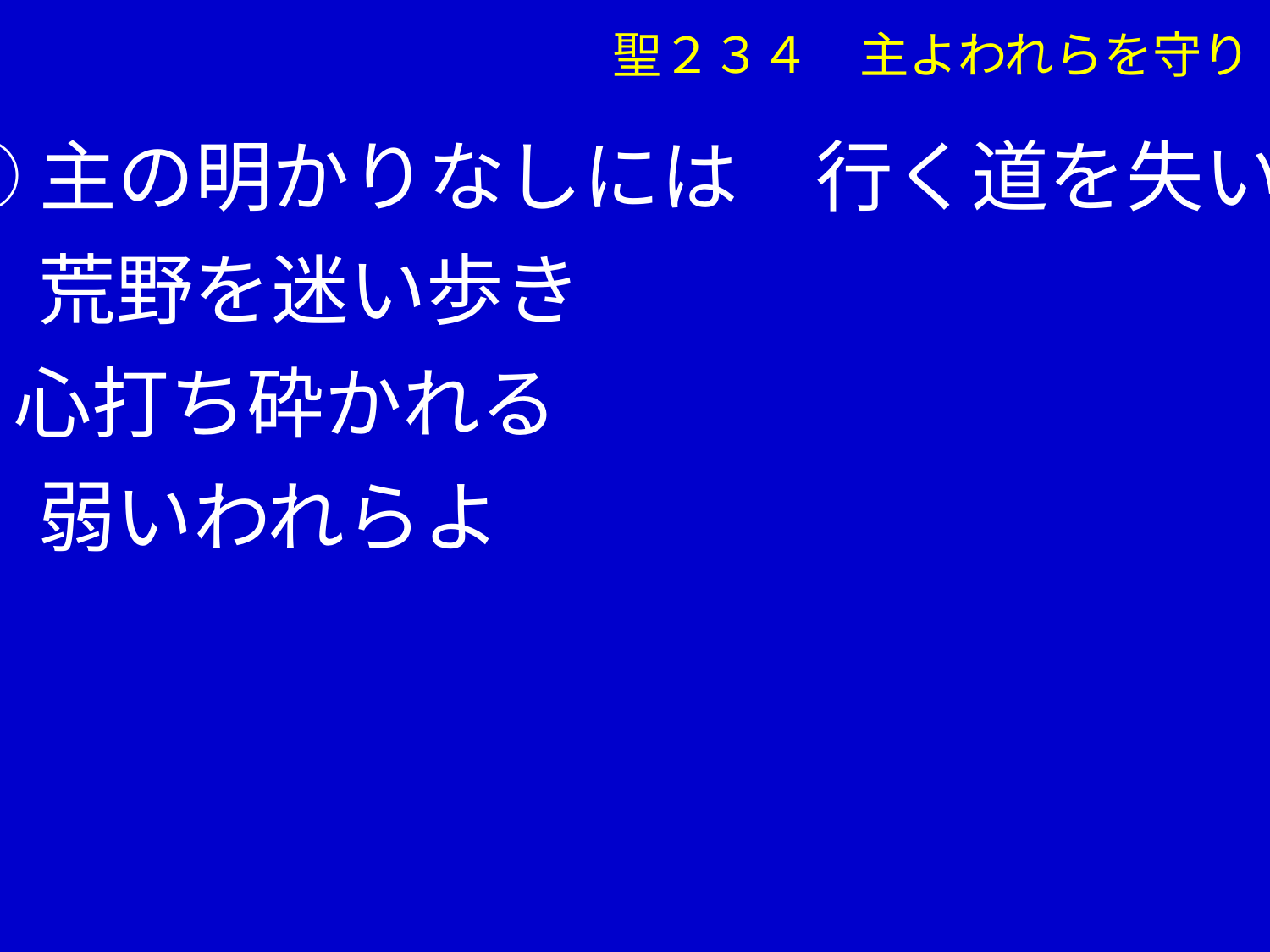

聖２３４　主よわれらを守り
②主の明かりなしには　行く道を失い
　 荒野を迷い歩き
   心打ち砕かれる
　 弱いわれらよ